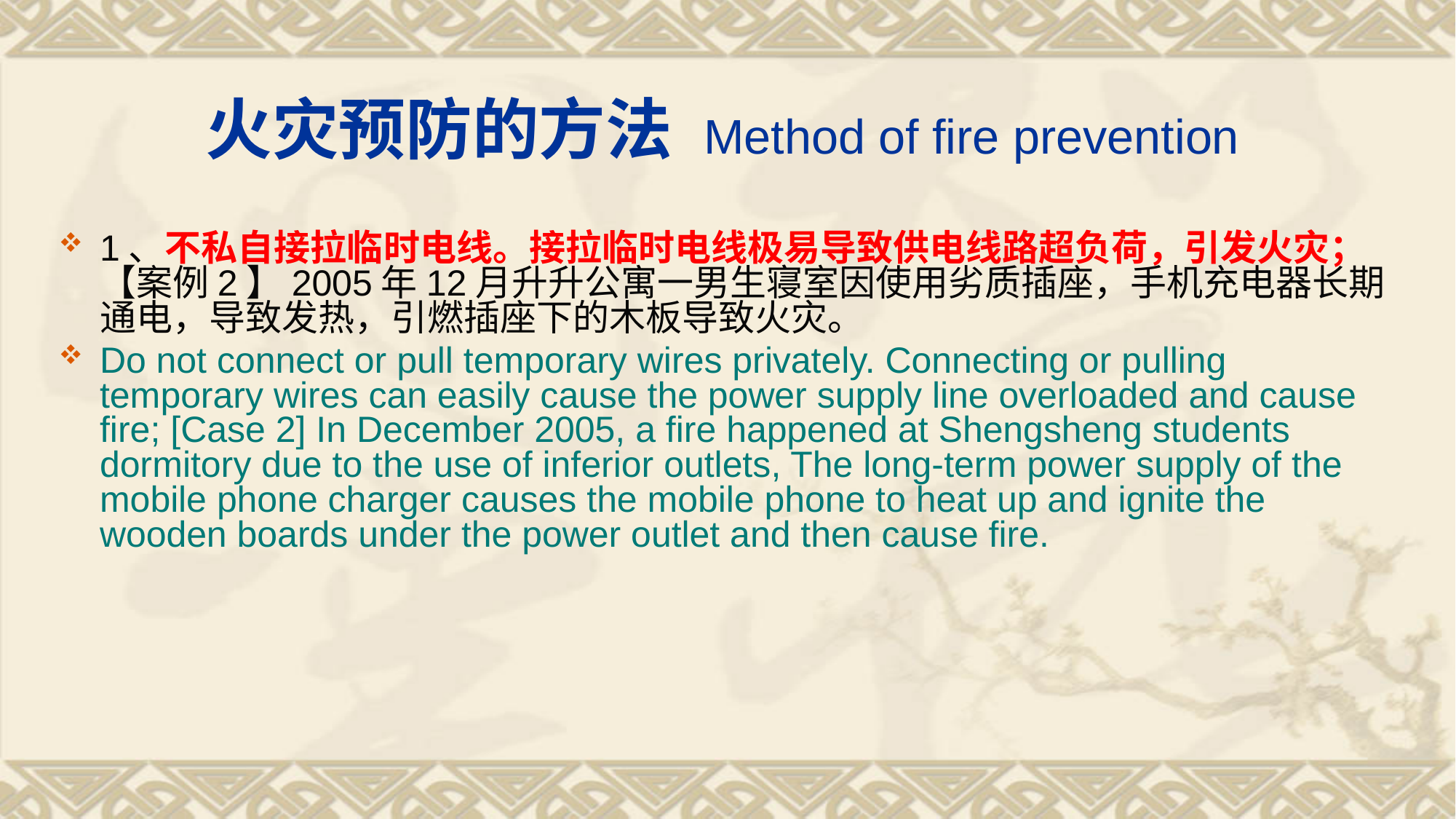

1、不私自接拉临时电线。接拉临时电线极易导致供电线路超负荷，引发火灾；【案例2】2005年12月升升公寓一男生寝室因使用劣质插座，手机充电器长期通电，导致发热，引燃插座下的木板导致火灾。
Do not connect or pull temporary wires privately. Connecting or pulling temporary wires can easily cause the power supply line overloaded and cause fire; [Case 2] In December 2005, a fire happened at Shengsheng students dormitory due to the use of inferior outlets, The long-term power supply of the mobile phone charger causes the mobile phone to heat up and ignite the wooden boards under the power outlet and then cause fire.
# 火灾预防的方法 Method of fire prevention